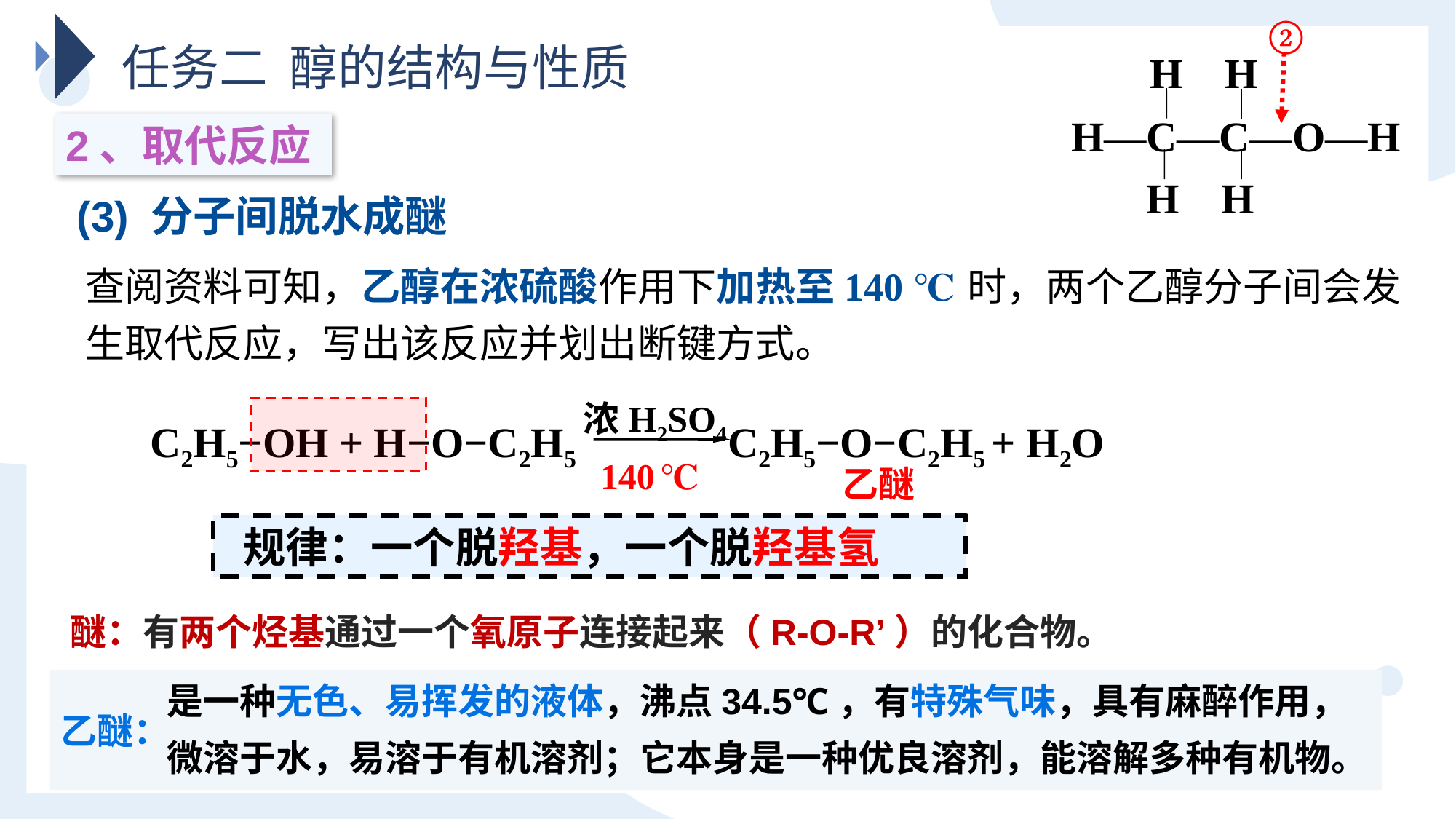

②

H    H

H—C—C—O—H

 H    H
任务二  醇的结构与性质

2、取代反应
(3) 分子间脱水成醚
查阅资料可知，乙醇在浓硫酸作用下加热至140 ℃时，两个乙醇分子间会发生取代反应，写出该反应并划出断键方式。
浓H2SO4
140 ℃

C2H5−OH + H−O−C2H5                C2H5−O−C2H5 + H2O

乙醚
 规律：一个脱羟基，一个脱羟基氢
醚：有两个烃基通过一个氧原子连接起来（R-O-R’）的化合物。
是一种无色、易挥发的液体，沸点34.5℃，有特殊气味，具有麻醉作用，微溶于水，易溶于有机溶剂；它本身是一种优良溶剂，能溶解多种有机物。
乙醚：